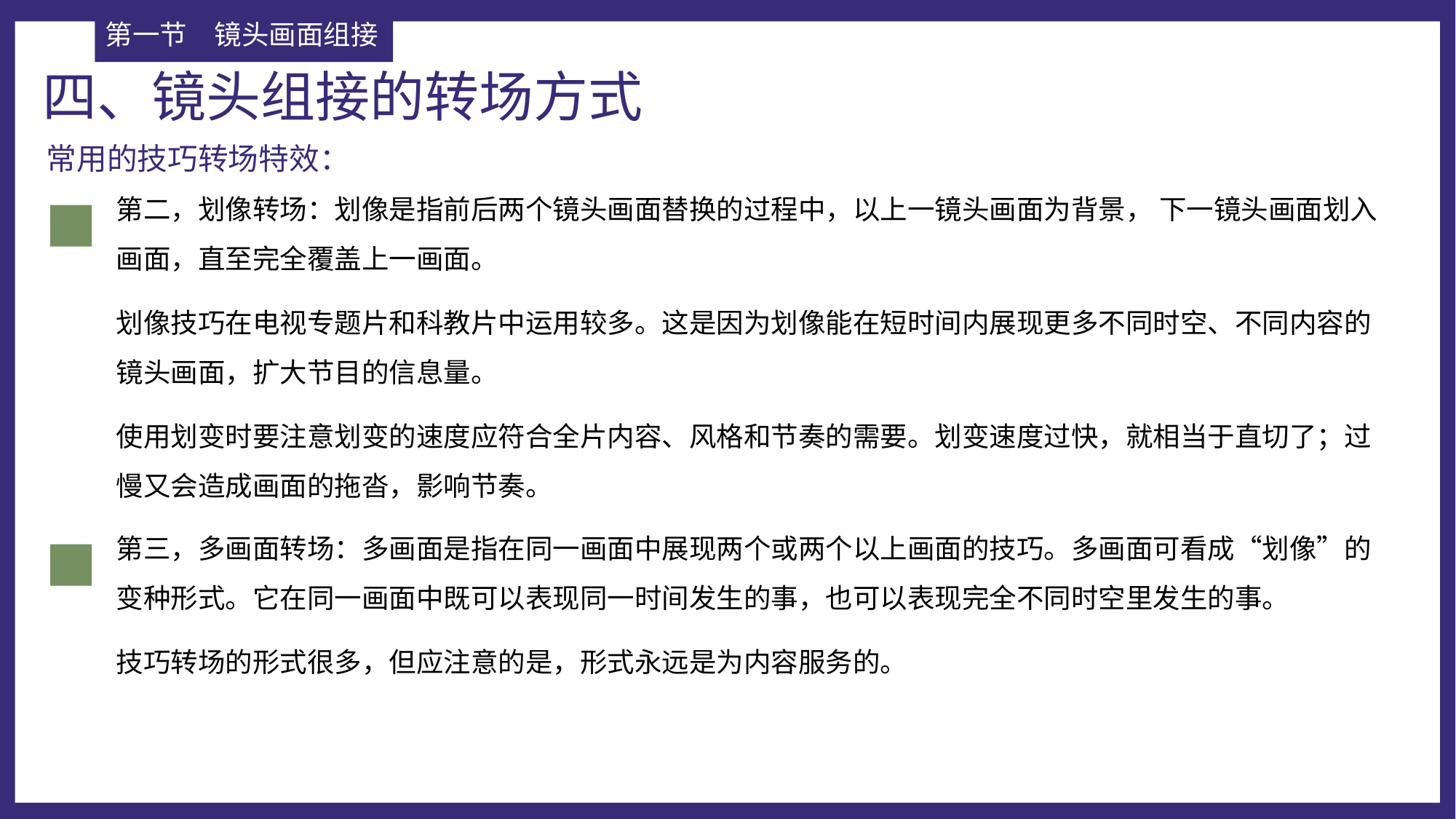

第一节	镜头画面组接
四、镜头组接的转场方式
常用的技巧转场特效：
第二，划像转场：划像是指前后两个镜头画面替换的过程中，以上一镜头画面为背景， 下一镜头画面划入画面，直至完全覆盖上一画面。
划像技巧在电视专题片和科教片中运用较多。这是因为划像能在短时间内展现更多不同时空、不同内容的镜头画面，扩大节目的信息量。
使用划变时要注意划变的速度应符合全片内容、风格和节奏的需要。划变速度过快，就相当于直切了；过慢又会造成画面的拖沓，影响节奏。

第三，多画面转场：多画面是指在同一画面中展现两个或两个以上画面的技巧。多画面可看成“划像”的变种形式。它在同一画面中既可以表现同一时间发生的事，也可以表现完全不同时空里发生的事。
技巧转场的形式很多，但应注意的是，形式永远是为内容服务的。